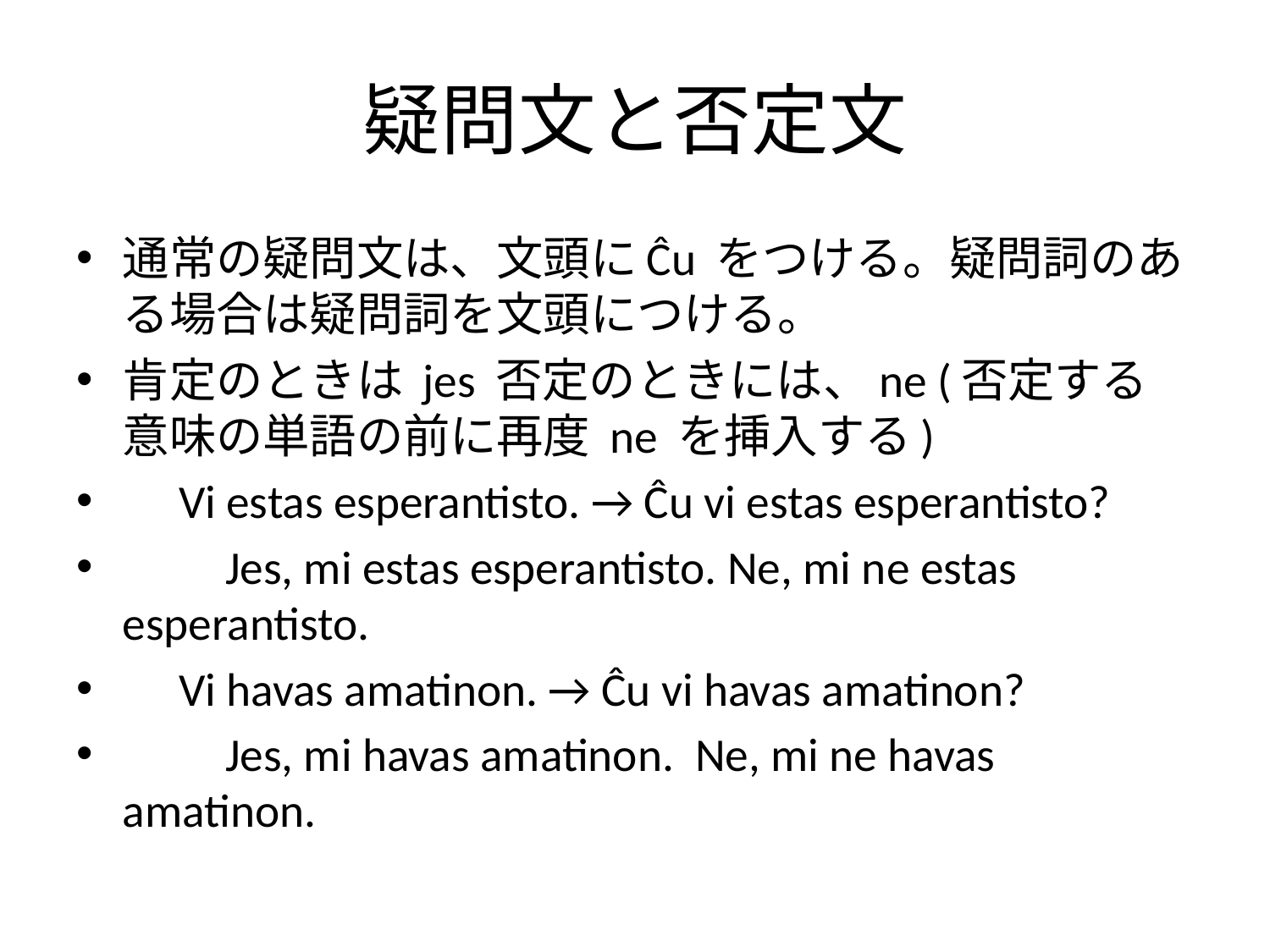

# 疑問文と否定文
通常の疑問文は、文頭にĈu をつける。疑問詞のある場合は疑問詞を文頭につける。
肯定のときは jes 否定のときには、ne (否定する意味の単語の前に再度 ne を挿入する)
　Vi estas esperantisto. → Ĉu vi estas esperantisto?
　　Jes, mi estas esperantisto. Ne, mi ne estas esperantisto.
　Vi havas amatinon. → Ĉu vi havas amatinon?
　　Jes, mi havas amatinon.  Ne, mi ne havas amatinon.